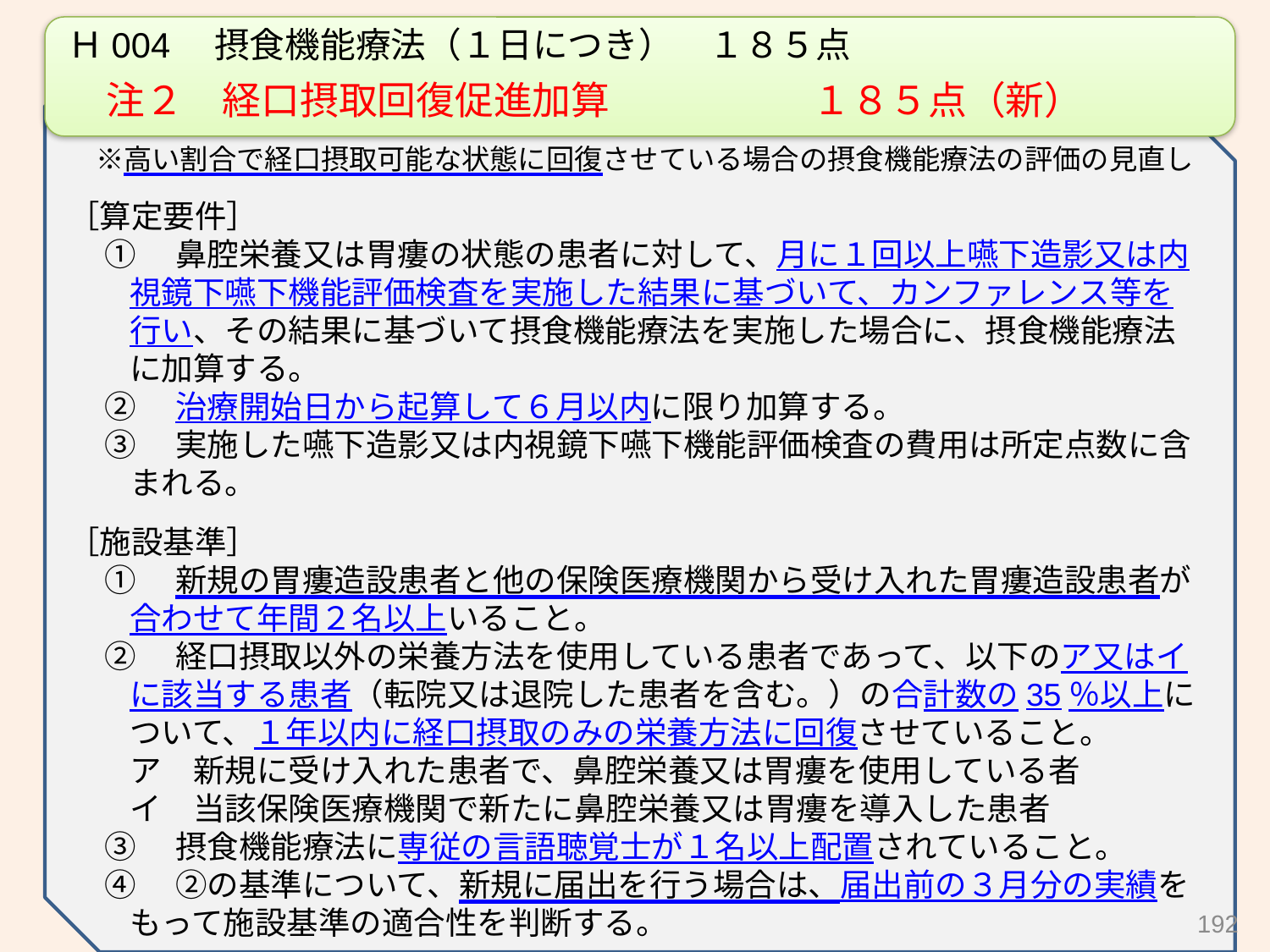

Ｈ004　摂食機能療法（１日につき）　１８５点
　注２　経口摂取回復促進加算　　　　　 １８５点（新）

　※高い割合で経口摂取可能な状態に回復させている場合の摂食機能療法の評価の見直し
［算定要件］
①　鼻腔栄養又は胃瘻の状態の患者に対して、月に１回以上嚥下造影又は内視鏡下嚥下機能評価検査を実施した結果に基づいて、カンファレンス等を行い、その結果に基づいて摂食機能療法を実施した場合に、摂食機能療法に加算する。
②　治療開始日から起算して６月以内に限り加算する。
③　実施した嚥下造影又は内視鏡下嚥下機能評価検査の費用は所定点数に含まれる。
［施設基準］
①　新規の胃瘻造設患者と他の保険医療機関から受け入れた胃瘻造設患者が合わせて年間２名以上いること。
②　経口摂取以外の栄養方法を使用している患者であって、以下のア又はイに該当する患者（転院又は退院した患者を含む。）の合計数の35％以上について、１年以内に経口摂取のみの栄養方法に回復させていること。
ア　新規に受け入れた患者で、鼻腔栄養又は胃瘻を使用している者
イ　当該保険医療機関で新たに鼻腔栄養又は胃瘻を導入した患者
③　摂食機能療法に専従の言語聴覚士が１名以上配置されていること。
④　②の基準について、新規に届出を行う場合は、届出前の３月分の実績をもって施設基準の適合性を判断する。

192